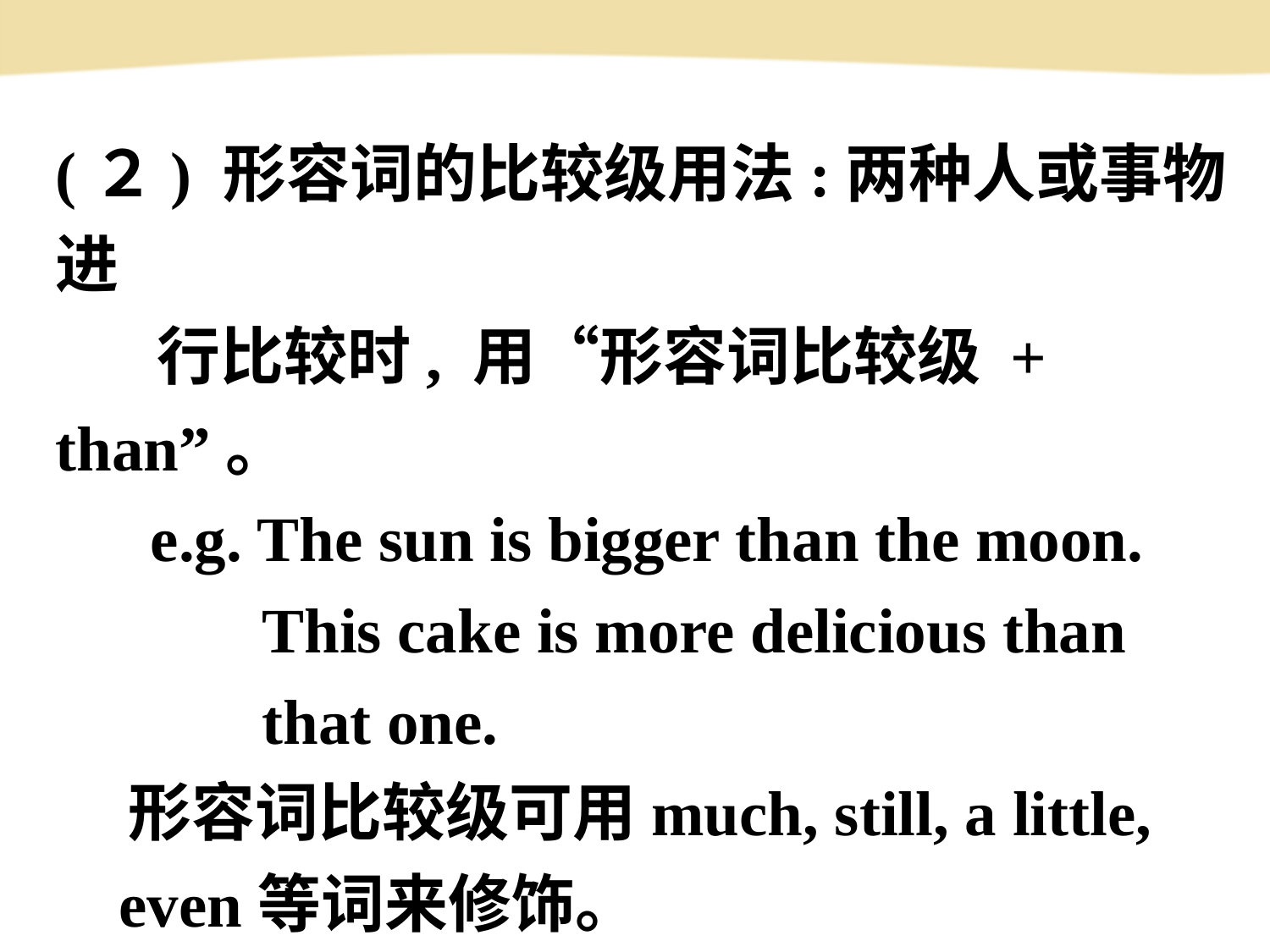

(２) 形容词的比较级用法:两种人或事物进
      行比较时, 用“形容词比较级 + than”。
      e.g. The sun is bigger than the moon.
             This cake is more delicious than
             that one.
    形容词比较级可用much, still, a little,
    even等词来修饰。